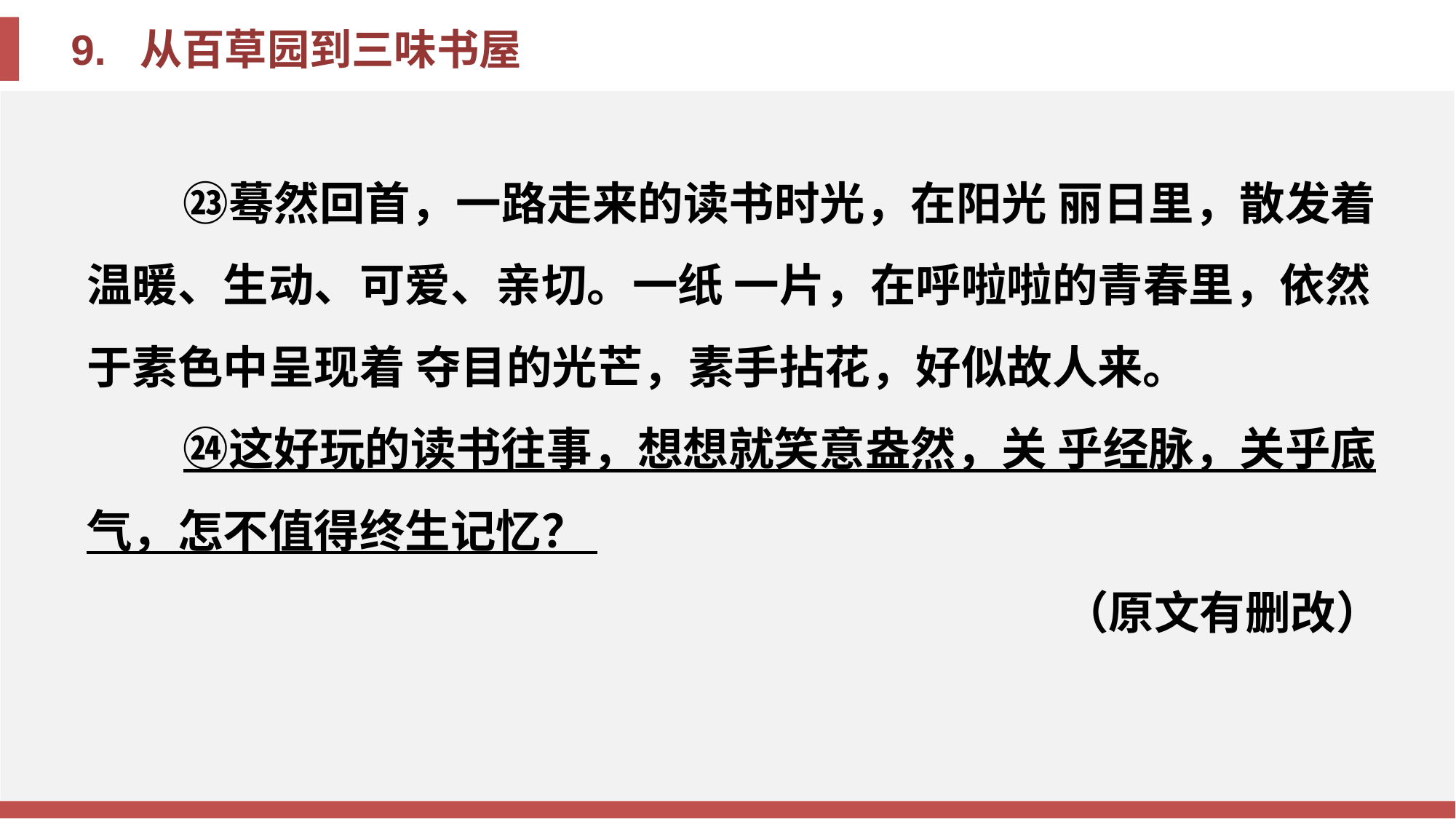

㉓蓦然回首，一路走来的读书时光，在阳光 丽日里，散发着温暖、生动、可爱、亲切。一纸 一片，在呼啦啦的青春里，依然于素色中呈现着 夺目的光芒，素手拈花，好似故人来。
㉔这好玩的读书往事，想想就笑意盎然，关 乎经脉，关乎底气，怎不值得终生记忆？
（原文有删改）